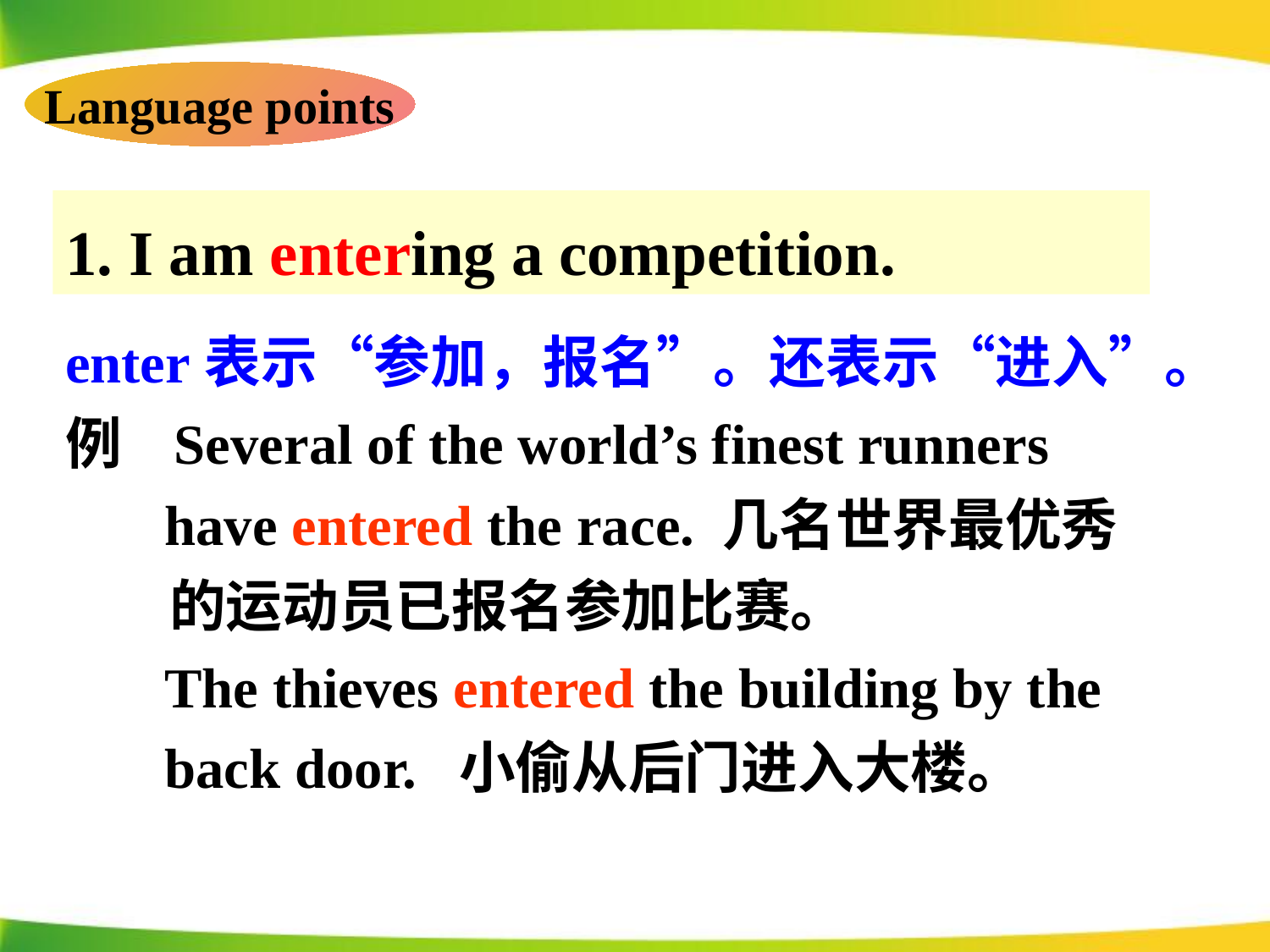

Language points
 I am entering a competition.
enter表示“参加，报名”。还表示“进入”。
例   Several of the world’s finest runners
       have entered the race. 几名世界最优秀
       的运动员已报名参加比赛。
       The thieves entered the building by the
       back door.  小偷从后门进入大楼。